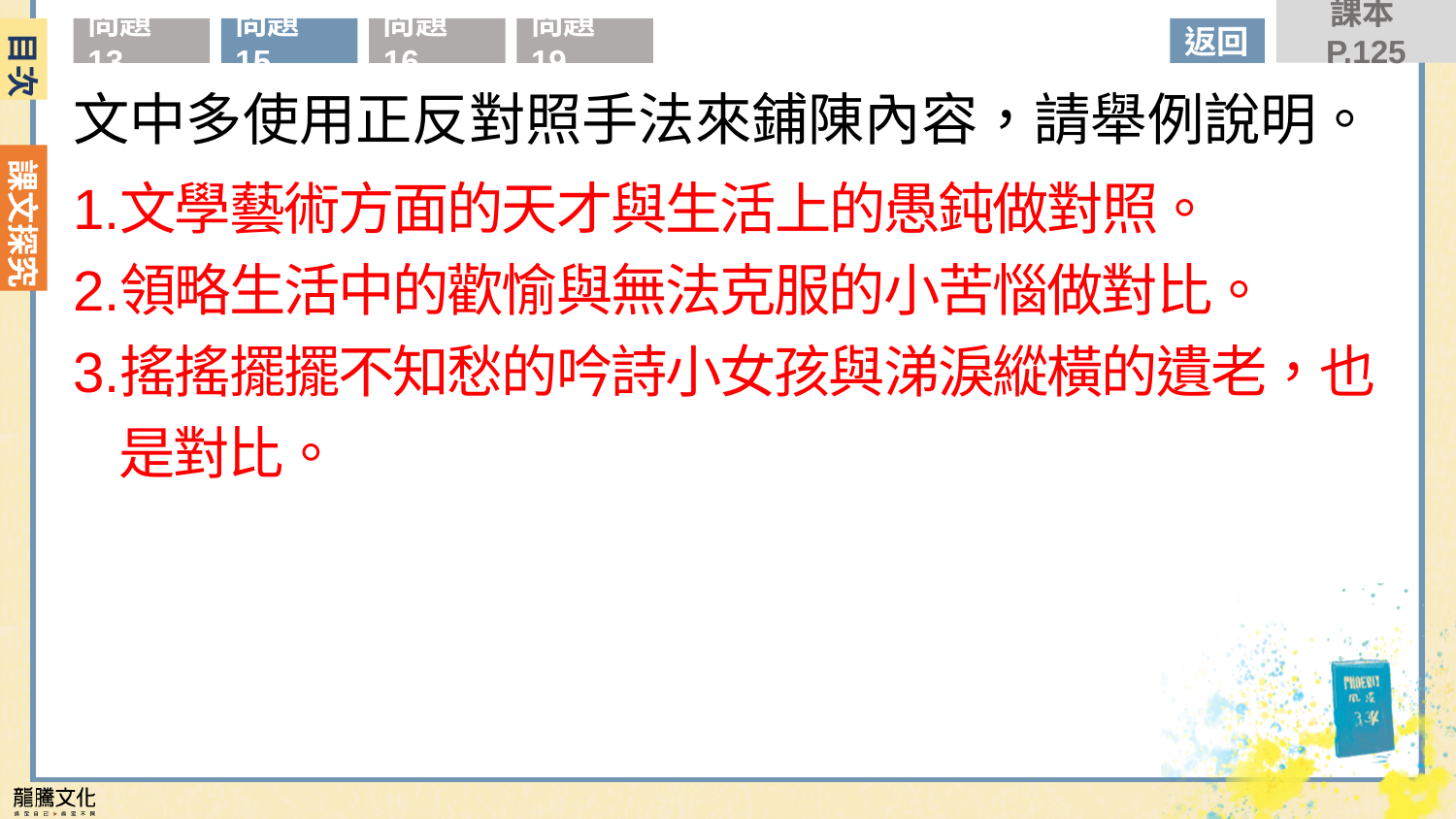

課本P.125
目次
問題13
問題15
問題16
問題19
返回
文中多使用正反對照手法來鋪陳內容，請舉例說明。
文學藝術方面的天才與生活上的愚鈍做對照。
領略生活中的歡愉與無法克服的小苦惱做對比。
搖搖擺擺不知愁的吟詩小女孩與涕淚縱橫的遺老，也是對比。